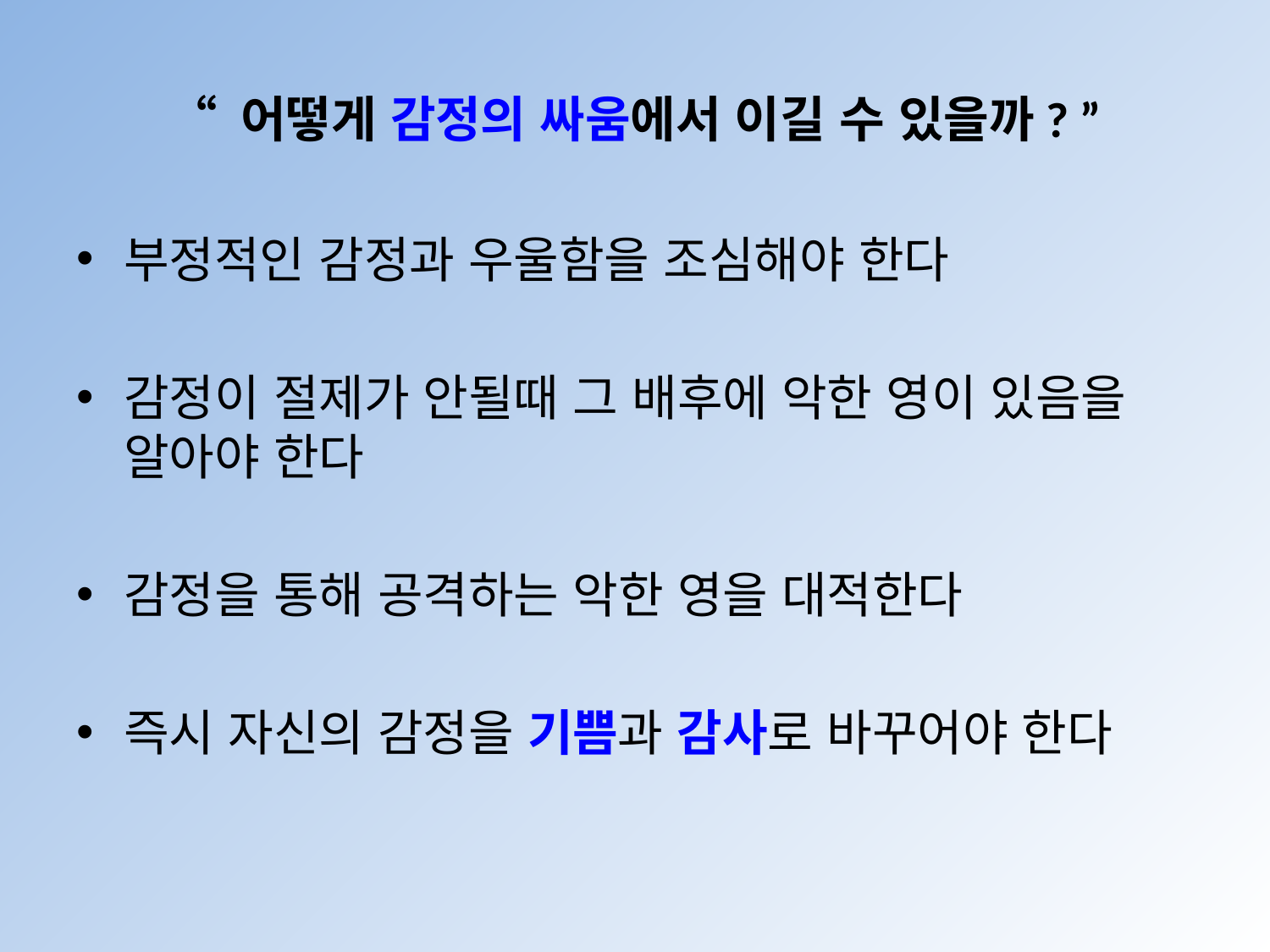

# “ 어떻게 감정의 싸움에서 이길 수 있을까? ”
부정적인 감정과 우울함을 조심해야 한다

감정이 절제가 안될때 그 배후에 악한 영이 있음을
알아야 한다

감정을 통해 공격하는 악한 영을 대적한다

즉시 자신의 감정을 기쁨과 감사로 바꾸어야 한다